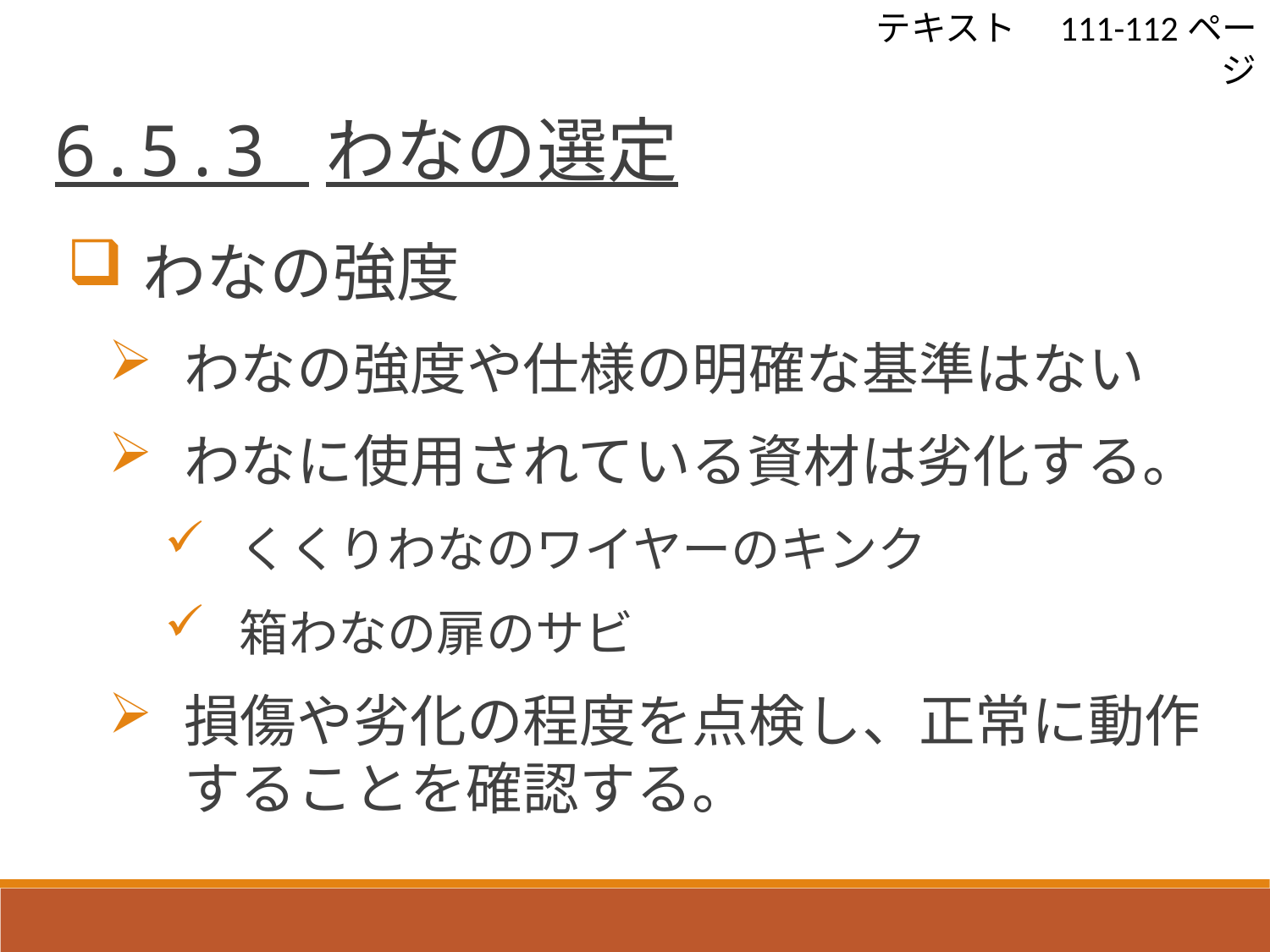

テキスト　111-112ページ
 6.5.3 わなの選定
わなの強度
わなの強度や仕様の明確な基準はない
わなに使用されている資材は劣化する。
くくりわなのワイヤーのキンク
箱わなの扉のサビ
損傷や劣化の程度を点検し、正常に動作することを確認する。